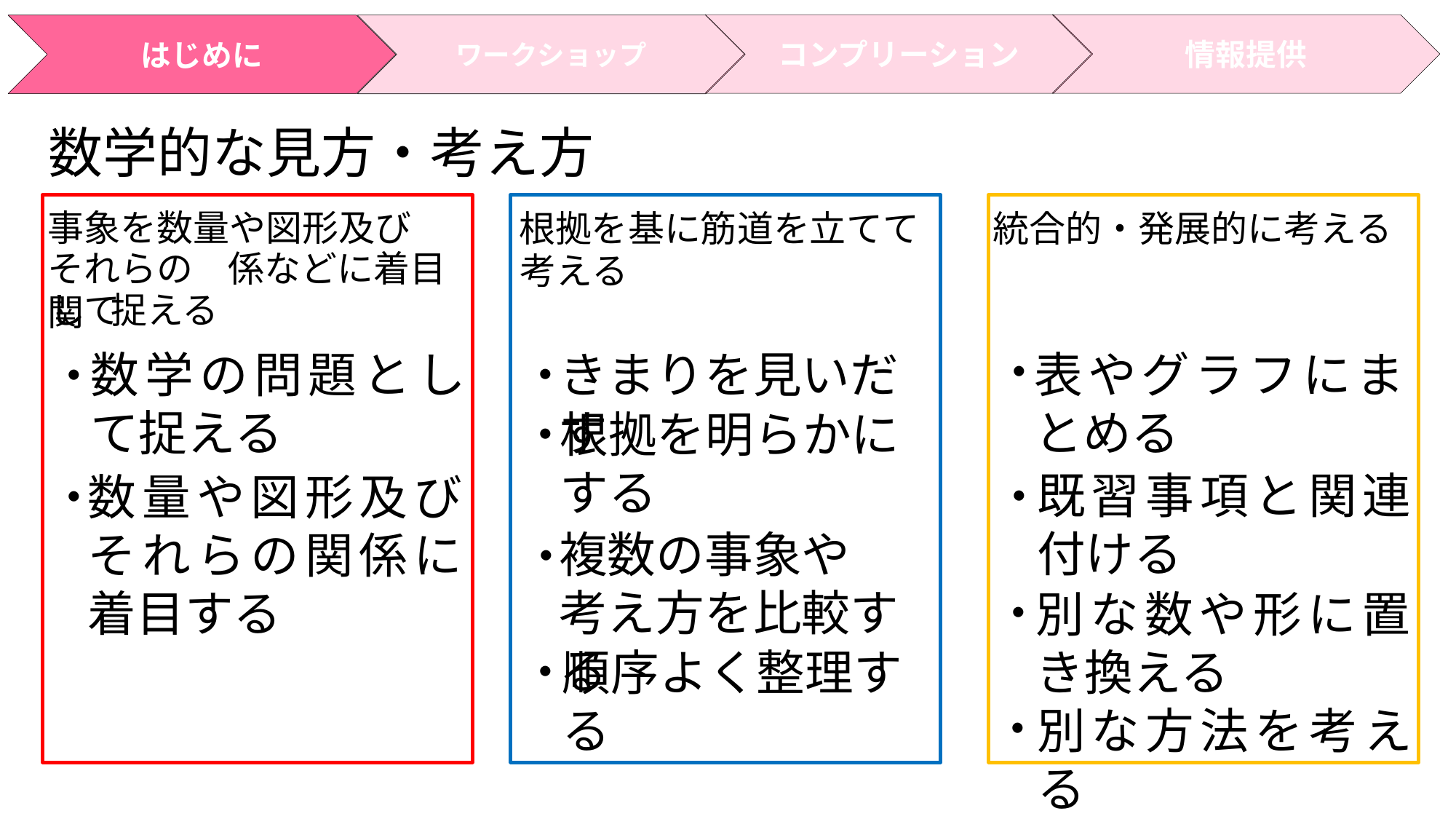

情報提供
コンプリーション
はじめに
ワークショップ
数学的な見方・考え方

事象を数量や図形及び

統合的・発展的に考える

根拠を基に筋道を立てて

それらの関
係などに着目
考える
して
捉える
・
表やグラフにまとめる
数学の問題として捉える
・
きまりを見いだす
・
根拠を明らかに
する
・
既習事項と関連付ける
・
数量や図形及びそれらの関係に着目する
・
複数の事象や
考え方を比較する
・
・
別な数や形に置き換える
・
順序よく整理する
・
別な方法を考える
11
５